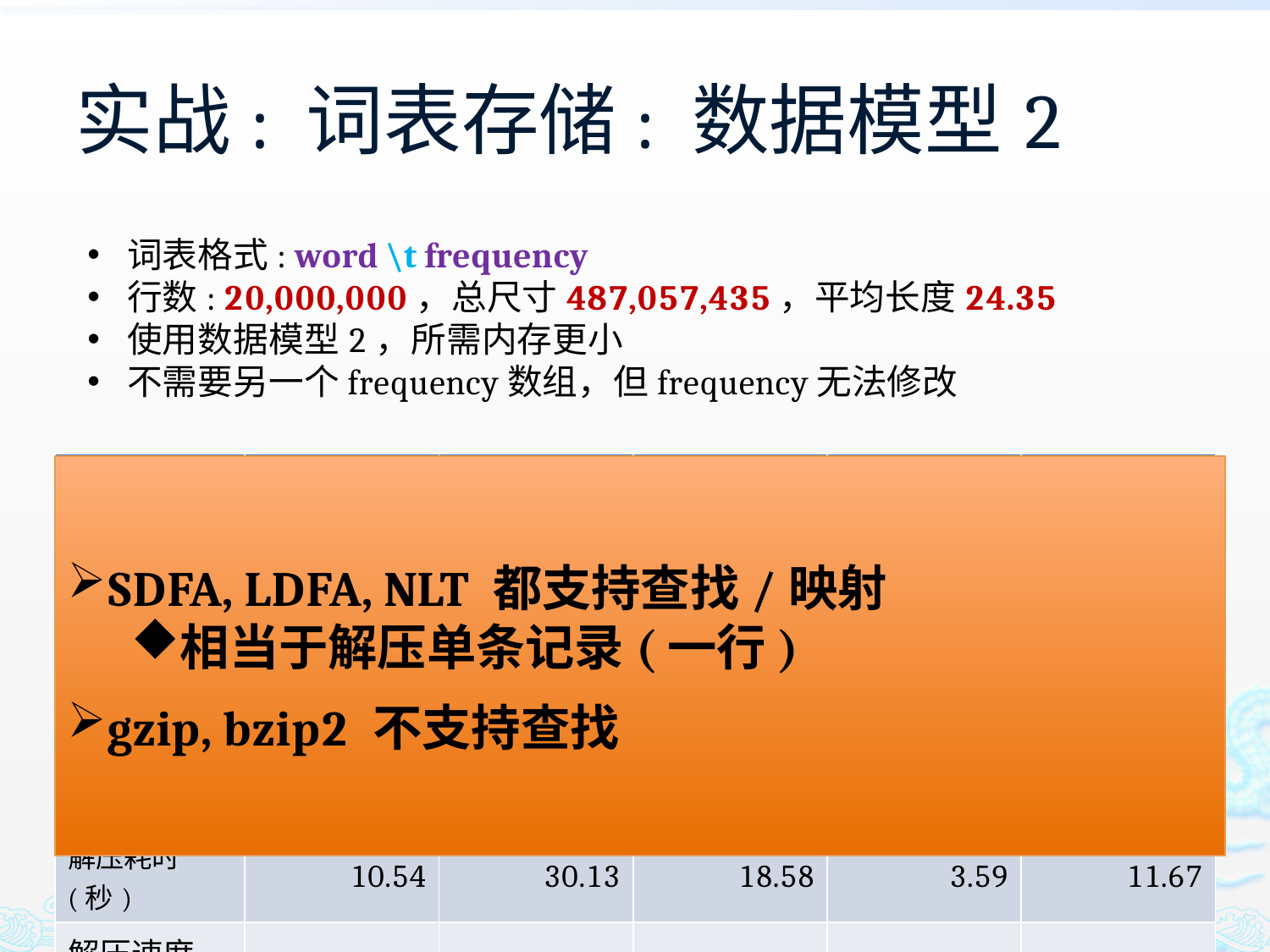

# 实战: 词表存储: 数据模型2
词表格式: word \t frequency
行数: 20,000,000，总尺寸487,057,435，平均长度24.35
使用数据模型2，所需内存更小
不需要另一个frequency数组，但frequency无法修改
| 文件 | SDFA | LDFA | NLT | gzip | bzip2 |
| --- | --- | --- | --- | --- | --- |
| 尺寸(字节) | 302,856,704 | 168,593,280 | 135,048,704 | 147,101,812 | 121,681,118 |
| 压缩率 | 1.61 | 2.89 | 3.61 | 3.31 | 4.00 |
| 平均长度 | 15.14 | 8.43 | 6.75 | 7.36 | 6.08 |
| 压缩耗时(秒) | 76.40 | 76.40 | 42.60 | 17.45 | 29.20 |
| 解压耗时(秒) | 10.54 | 30.13 | 18.58 | 3.59 | 11.67 |
| 解压速度(MB/秒) | 46.21 | 16.17 | 26.21 | 135.67 | 41.74 |
SDFA, LDFA, NLT 都支持查找/映射
相当于解压单条记录(一行)
gzip, bzip2 不支持查找